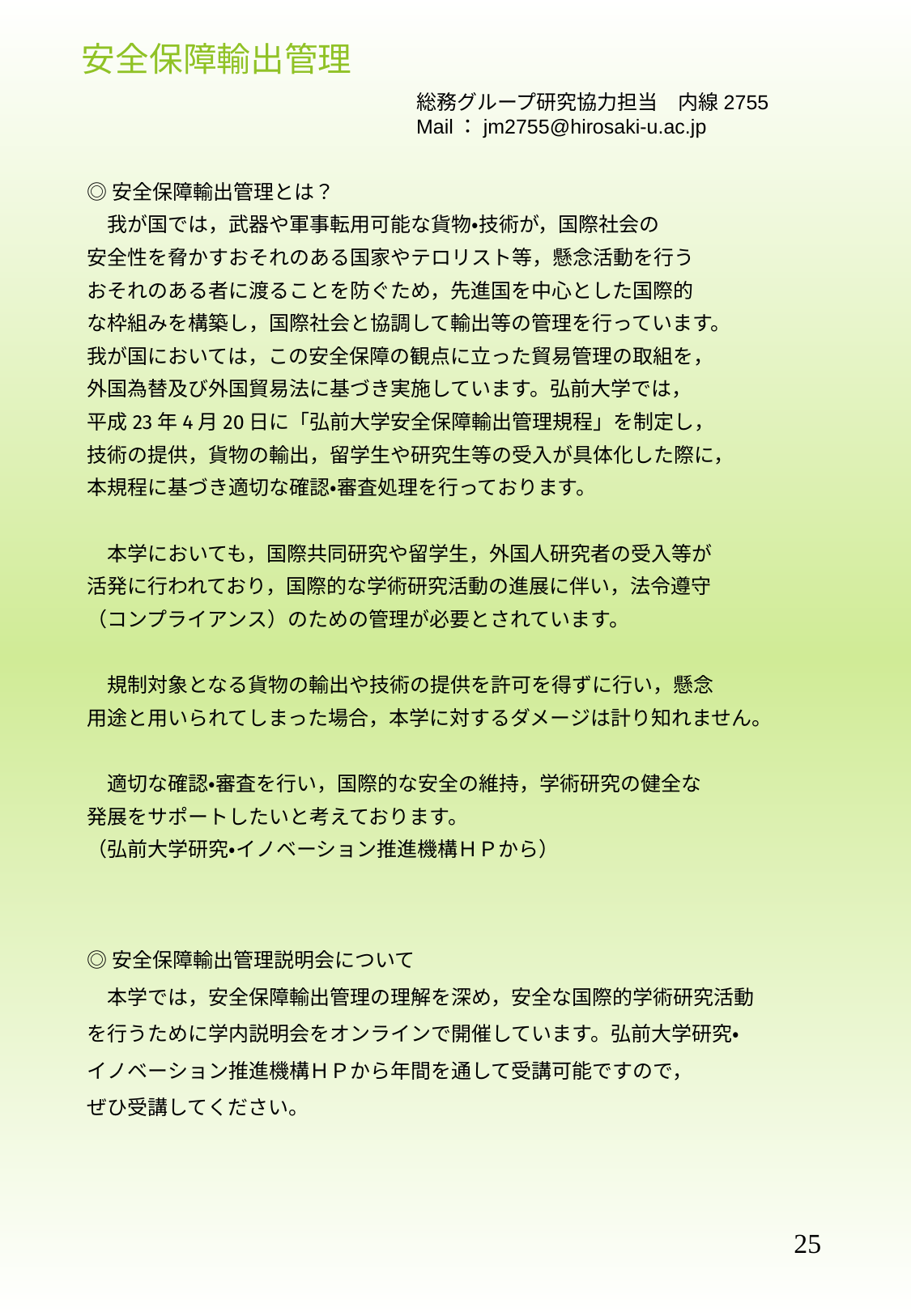

安全保障輸出管理
総務グループ研究協力担当　内線2755
Mail：jm2755@hirosaki-u.ac.jp

◎安全保障輸出管理とは？
　我が国では，武器や軍事転用可能な貨物・技術が，国際社会の
安全性を脅かすおそれのある国家やテロリスト等，懸念活動を行う
おそれのある者に渡ることを防ぐため，先進国を中心とした国際的
な枠組みを構築し，国際社会と協調して輸出等の管理を行っています。
我が国においては，この安全保障の観点に立った貿易管理の取組を，
外国為替及び外国貿易法に基づき実施しています。弘前大学では，
平成23年4月20日に「弘前大学安全保障輸出管理規程」を制定し，
技術の提供，貨物の輸出，留学生や研究生等の受入が具体化した際に，
本規程に基づき適切な確認・審査処理を行っております。

　本学においても，国際共同研究や留学生，外国人研究者の受入等が
活発に行われており，国際的な学術研究活動の進展に伴い，法令遵守
（コンプライアンス）のための管理が必要とされています。

　規制対象となる貨物の輸出や技術の提供を許可を得ずに行い，懸念
用途と用いられてしまった場合，本学に対するダメージは計り知れません。

　適切な確認・審査を行い，国際的な安全の維持，学術研究の健全な
発展をサポートしたいと考えております。
（弘前大学研究・イノベーション推進機構ＨＰから）

◎安全保障輸出管理説明会について
　本学では，安全保障輸出管理の理解を深め，安全な国際的学術研究活動
を行うために学内説明会をオンラインで開催しています。弘前大学研究・
イノベーション推進機構ＨＰから年間を通して受講可能ですので，
ぜひ受講してください。

25